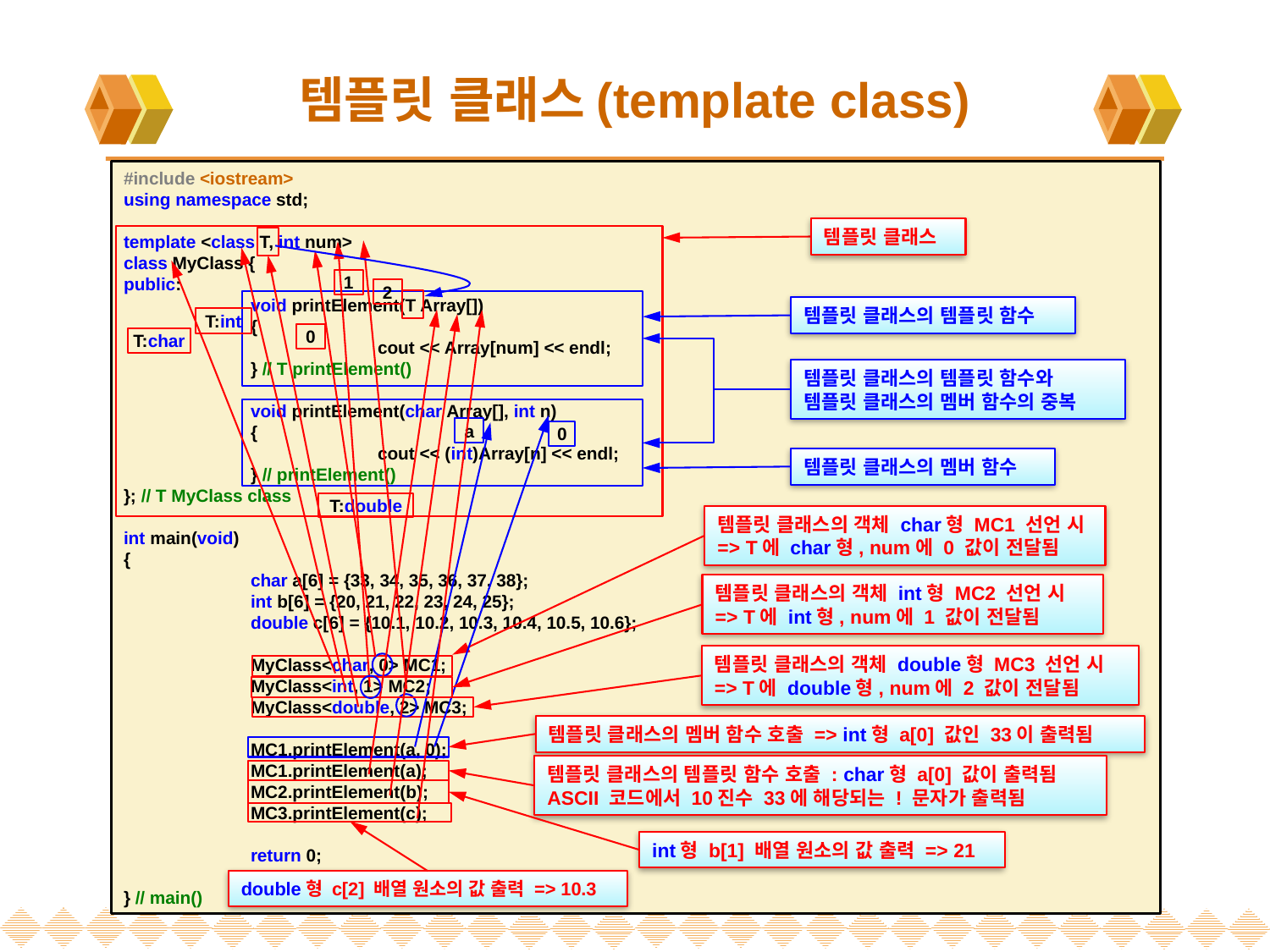

# 템플릿 클래스(template class)
#include <iostream>
using namespace std;

template <class T, int num>
class MyClass {
public:
	void printElement(T Array[])
	{
		cout << Array[num] << endl;
	} // T printElement()

	void printElement(char Array[], int n)
	{
		cout << (int)Array[n] << endl;
	} // printElement()
}; // T MyClass class

int main(void)
{
	char a[6] = {33, 34, 35, 36, 37, 38};
	int b[6] = {20, 21, 22, 23, 24, 25};
	double c[6] = {10.1, 10.2, 10.3, 10.4, 10.5, 10.6};

	MyClass<char, 0> MC1;
	MyClass<int, 1> MC2;
	MyClass<double, 2> MC3;

	MC1.printElement(a, 0);
	MC1.printElement(a);
	MC2.printElement(b);
	MC3.printElement(c);

	return 0;

} // main()
템플릿 클래스

1
2

템플릿 클래스의 템플릿 함수
T:int
0
T:char
템플릿 클래스의 템플릿 함수와
템플릿 클래스의 멤버 함수의 중복

a
0
템플릿 클래스의 멤버 함수
T:double
템플릿 클래스의 객체 char형 MC1 선언 시
=> T에 char형, num에 0 값이 전달됨
템플릿 클래스의 객체 int형 MC2 선언 시
=> T에 int형, num에 1 값이 전달됨
템플릿 클래스의 객체 double형 MC3 선언 시
=> T에 double형, num에 2 값이 전달됨

템플릿 클래스의 멤버 함수 호출 => int형 a[0] 값인 33이 출력됨

템플릿 클래스의 템플릿 함수 호출 : char형 a[0] 값이 출력됨
ASCII 코드에서 10진수 33에 해당되는 ! 문자가 출력됨

int형 b[1] 배열 원소의 값 출력 => 21
double형 c[2] 배열 원소의 값 출력 => 10.3